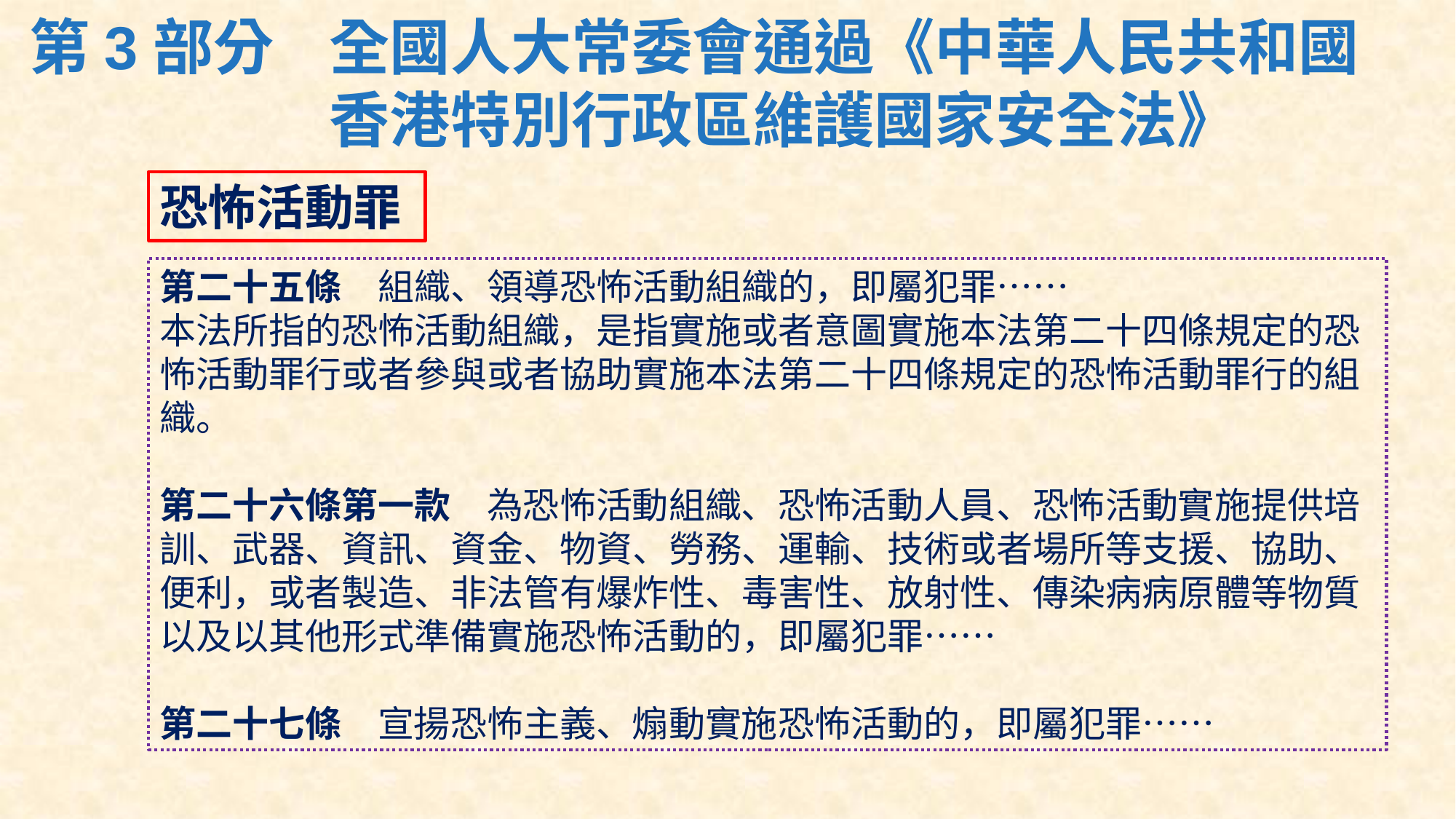

# 第3部分	全國人大常委會通過《中華人民共和國香港特別行政區維護國家安全法》
恐怖活動罪
第二十五條  組織、領導恐怖活動組織的，即屬犯罪……
本法所指的恐怖活動組織，是指實施或者意圖實施本法第二十四條規定的恐怖活動罪行或者參與或者協助實施本法第二十四條規定的恐怖活動罪行的組織。

第二十六條第一款  為恐怖活動組織、恐怖活動人員、恐怖活動實施提供培訓、武器、資訊、資金、物資、勞務、運輸、技術或者場所等支援、協助、便利，或者製造、非法管有爆炸性、毒害性、放射性、傳染病病原體等物質以及以其他形式準備實施恐怖活動的，即屬犯罪……

第二十七條  宣揚恐怖主義、煽動實施恐怖活動的，即屬犯罪……